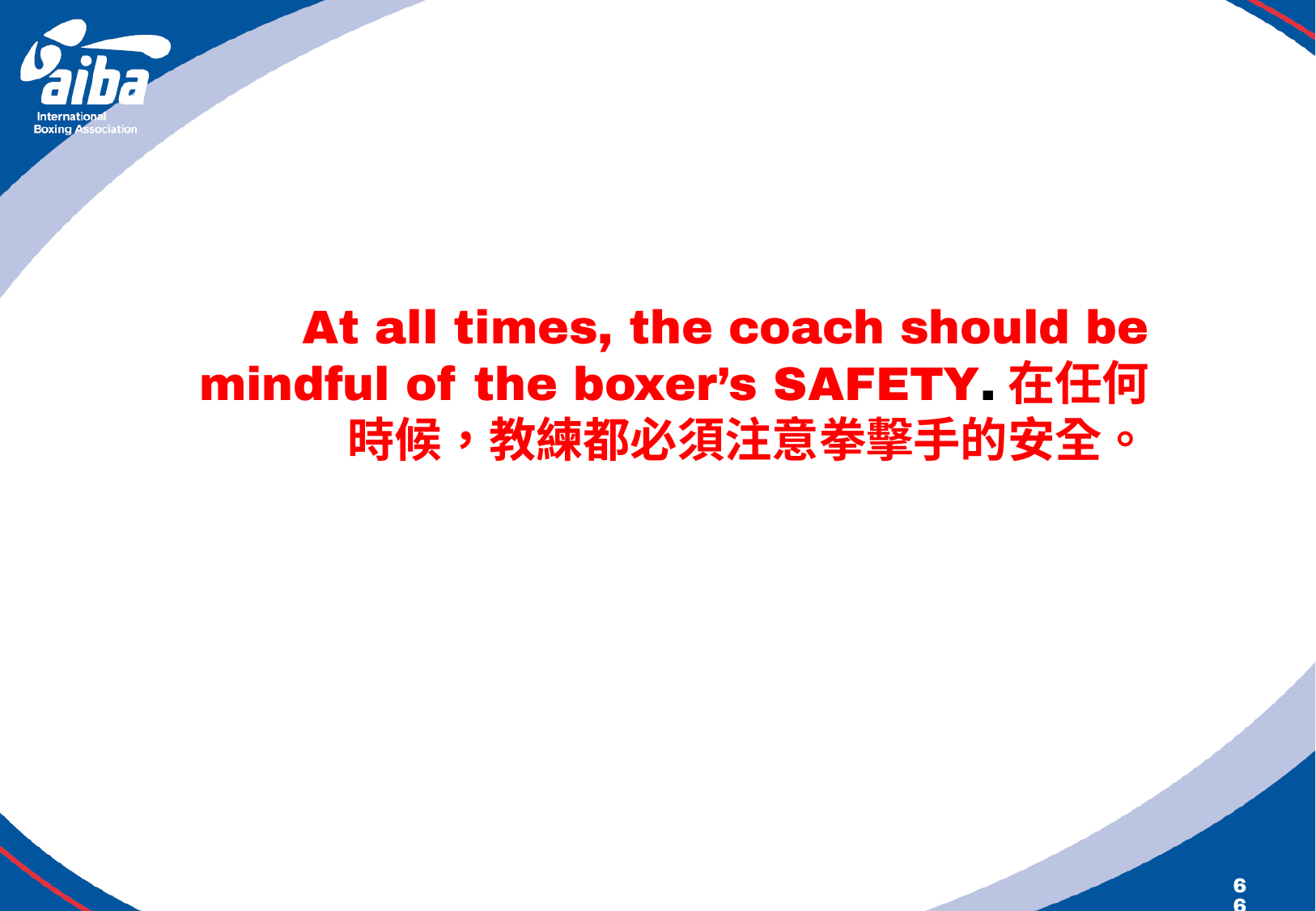

# At all times, the coach should be mindful of the boxer’s SAFETY.在任何時候，教練都必須注意拳擊手的安全。
66